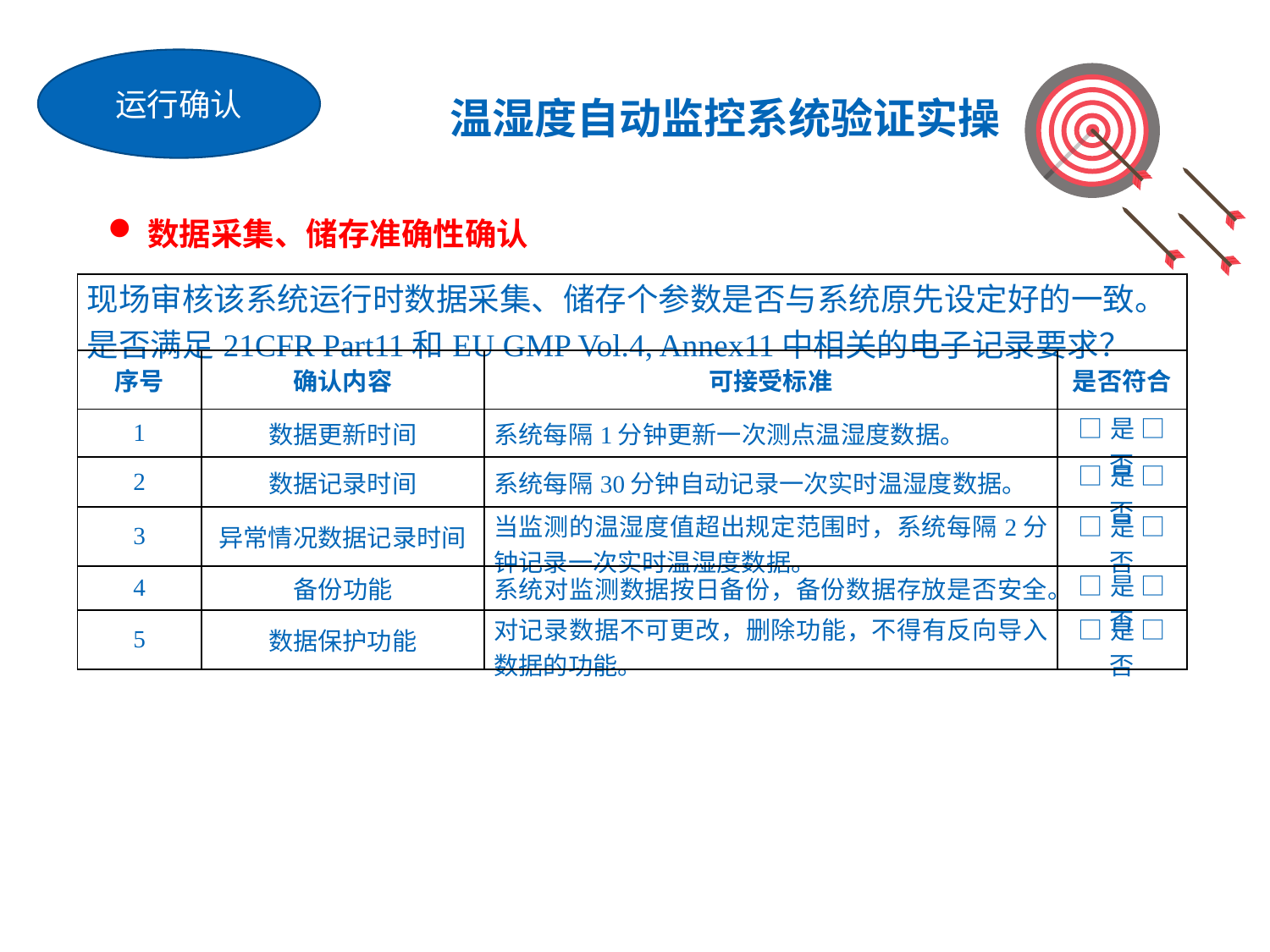

运行确认
温湿度自动监控系统验证实操

数据采集、储存准确性确认

| 现场审核该系统运行时数据采集、储存个参数是否与系统原先设定好的一致。是否满足21CFR Part11和EU GMP Vol.4, Annex11中相关的电子记录要求？ |  |  |  |
| --- | --- | --- | --- |
| 序号 | 确认内容 | 可接受标准 | 是否符合 |
| 1 | 数据更新时间 | 系统每隔1分钟更新一次测点温湿度数据。 | □是 □否 |
| 2 | 数据记录时间 | 系统每隔30分钟自动记录一次实时温湿度数据。 | □是 □否 |
| 3 | 异常情况数据记录时间 | 当监测的温湿度值超出规定范围时，系统每隔2分钟记录一次实时温湿度数据。 | □是 □否 |
| 4 | 备份功能 | 系统对监测数据按日备份，备份数据存放是否安全。 | □是 □否 |
| 5 | 数据保护功能 | 对记录数据不可更改，删除功能，不得有反向导入数据的功能。 | □是 □否 |